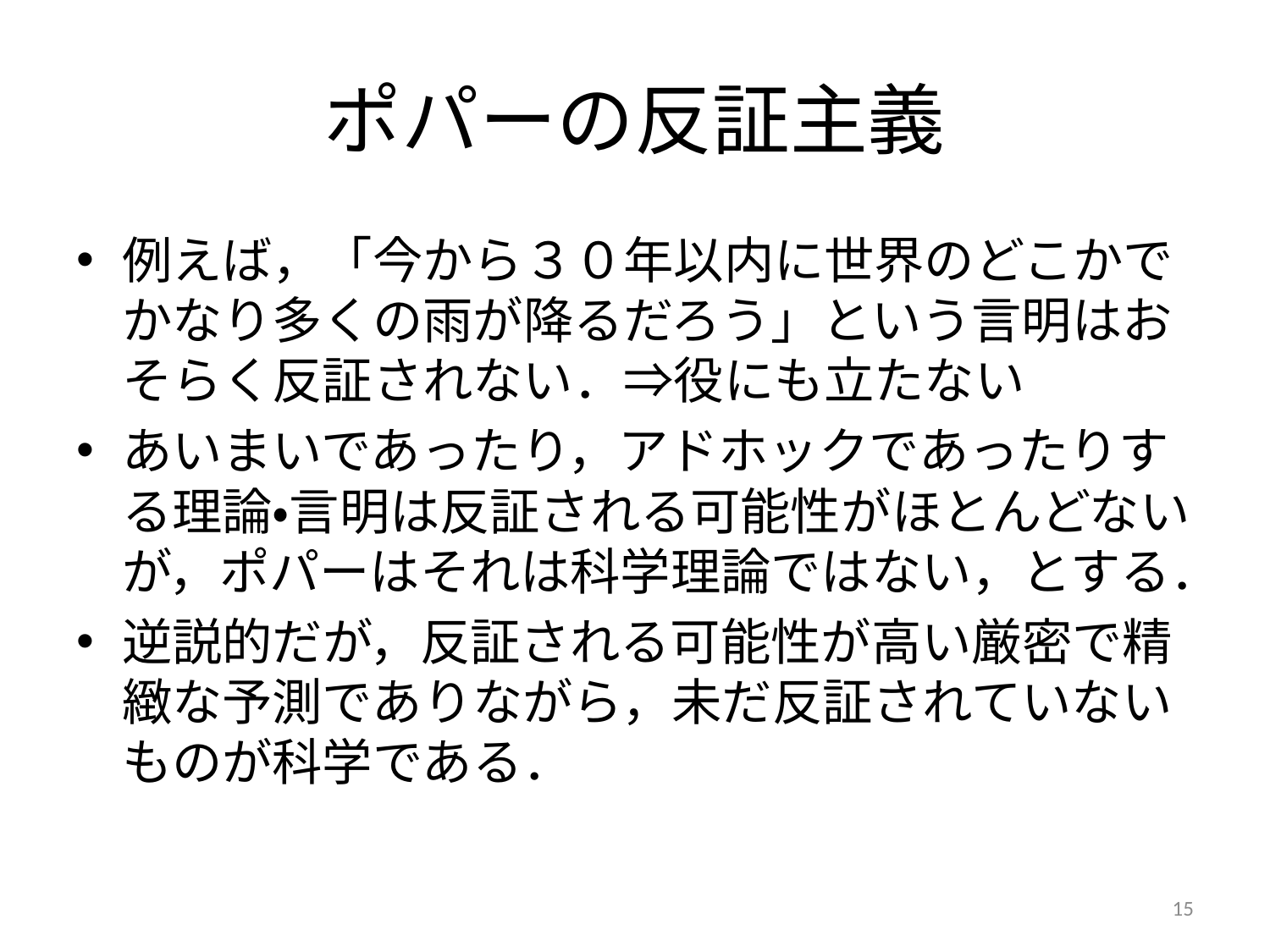

# ポパーの反証主義
例えば，「今から３０年以内に世界のどこかでかなり多くの雨が降るだろう」という言明はおそらく反証されない．⇒役にも立たない
あいまいであったり，アドホックであったりする理論・言明は反証される可能性がほとんどないが，ポパーはそれは科学理論ではない，とする．
逆説的だが，反証される可能性が高い厳密で精緻な予測でありながら，未だ反証されていないものが科学である．

15